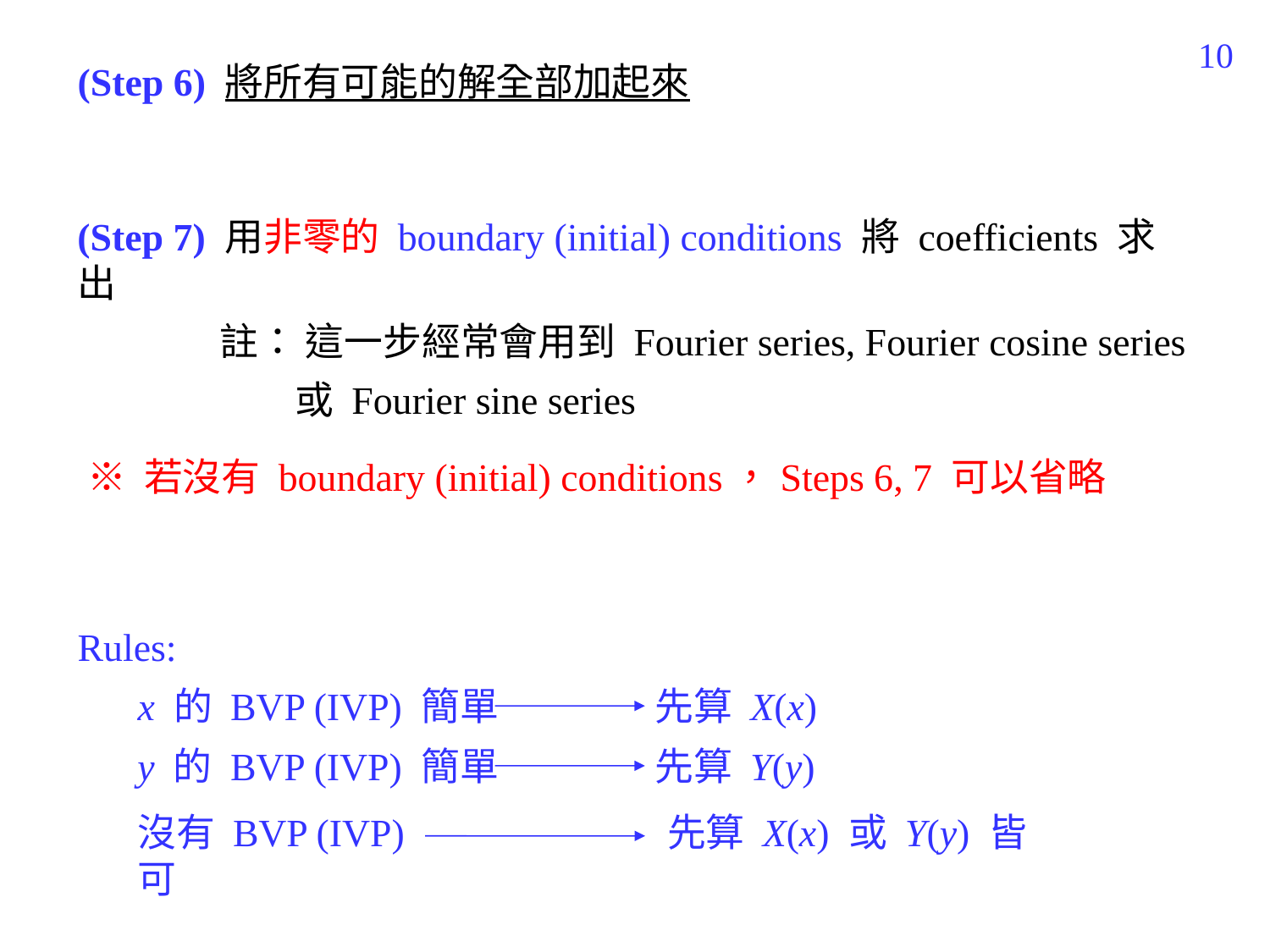

10
(Step 6) 將所有可能的解全部加起來
(Step 7) 用非零的 boundary (initial) conditions 將 coefficients 求出
　　　   註： 這一步經常會用到 Fourier series, Fourier cosine series
                        或 Fourier sine series
※ 若沒有 boundary (initial) conditions，Steps 6, 7 可以省略
Rules:
x 的 BVP (IVP) 簡單                  先算 X(x)

y 的 BVP (IVP) 簡單                  先算 Y(y)
沒有 BVP (IVP)                          先算 X(x) 或 Y(y) 皆可